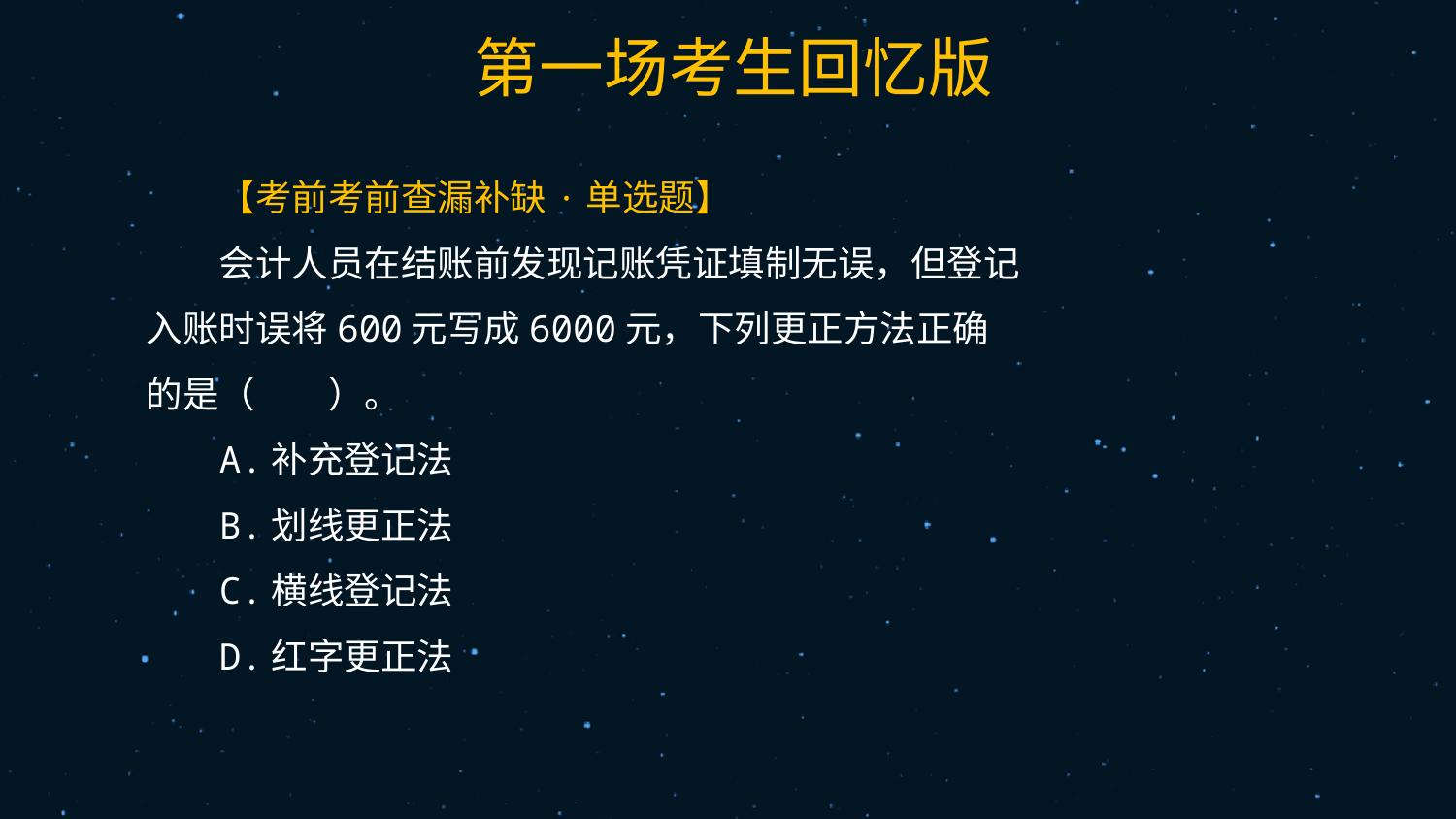

48
【考前考前查漏补缺·单选题】
会计人员在结账前发现记账凭证填制无误，但登记入账时误将600元写成6000元，下列更正方法正确的是（　　）。
A.补充登记法
B.划线更正法
C.横线登记法
D.红字更正法